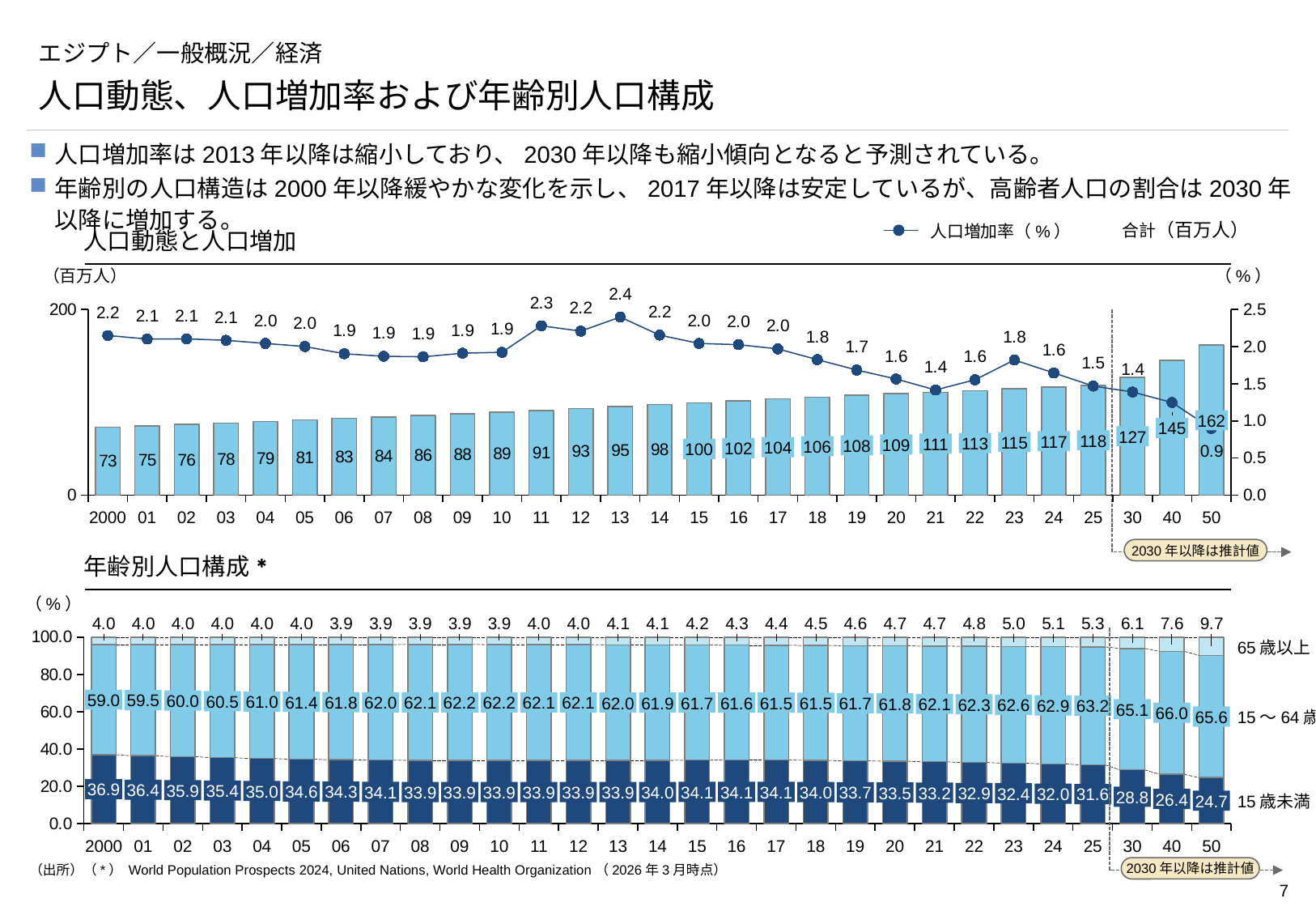

# エジプト／一般概況／経済
人口動態、人口増加率および年齢別人口構成
人口増加率は2013年以降は縮小しており、2030年以降も縮小傾向となると予測されている。
年齢別の人口構造は2000年以降緩やかな変化を示し、2017年以降は安定しているが、高齢者人口の割合は2030年以降に増加する。
合計（百万人）
人口増加率（%）

人口動態と人口増加

### Chart

| Category |  |  |
|---|---|---|
（百万人）
（%）

2030年以降は推計値
162
145
127
118
117
115
113
111
109
108
106
104
102
100
2000
01
02
03
04
05
06
07
08
09
10
11
12
13
14
15
16
17
18
19
20
21
22
23
24
25
30
40
50
年齢別人口構成*
（%）

### Chart

| Category |  |  |  |
|---|---|---|---|
2030年以降は推計値
65歳以上
59.0
59.5
60.0
60.5
61.0
61.4
61.8
62.0
62.1
62.2
62.2
62.1
62.1
62.0
61.9
61.7
61.6
61.5
61.5
61.7
61.8
62.1
62.3
62.6
62.9
63.2
65.1
66.0
65.6
15～64歳
36.9
36.4
35.9
35.4
35.0
34.6
34.3
34.1
34.1
34.1
34.1
33.9
33.9
33.9
33.9
33.9
33.9
34.0
34.0
33.7
33.5
33.2
32.9
32.4
32.0
31.6
28.8
26.4
24.7
15歳未満
2000
01
02
03
04
05
06
07
08
09
10
11
12
13
14
15
16
17
18
19
20
21
22
23
24
25
30
40
50
（出所）（*） World Population Prospects 2024, United Nations, World Health Organization（2026年3月時点）